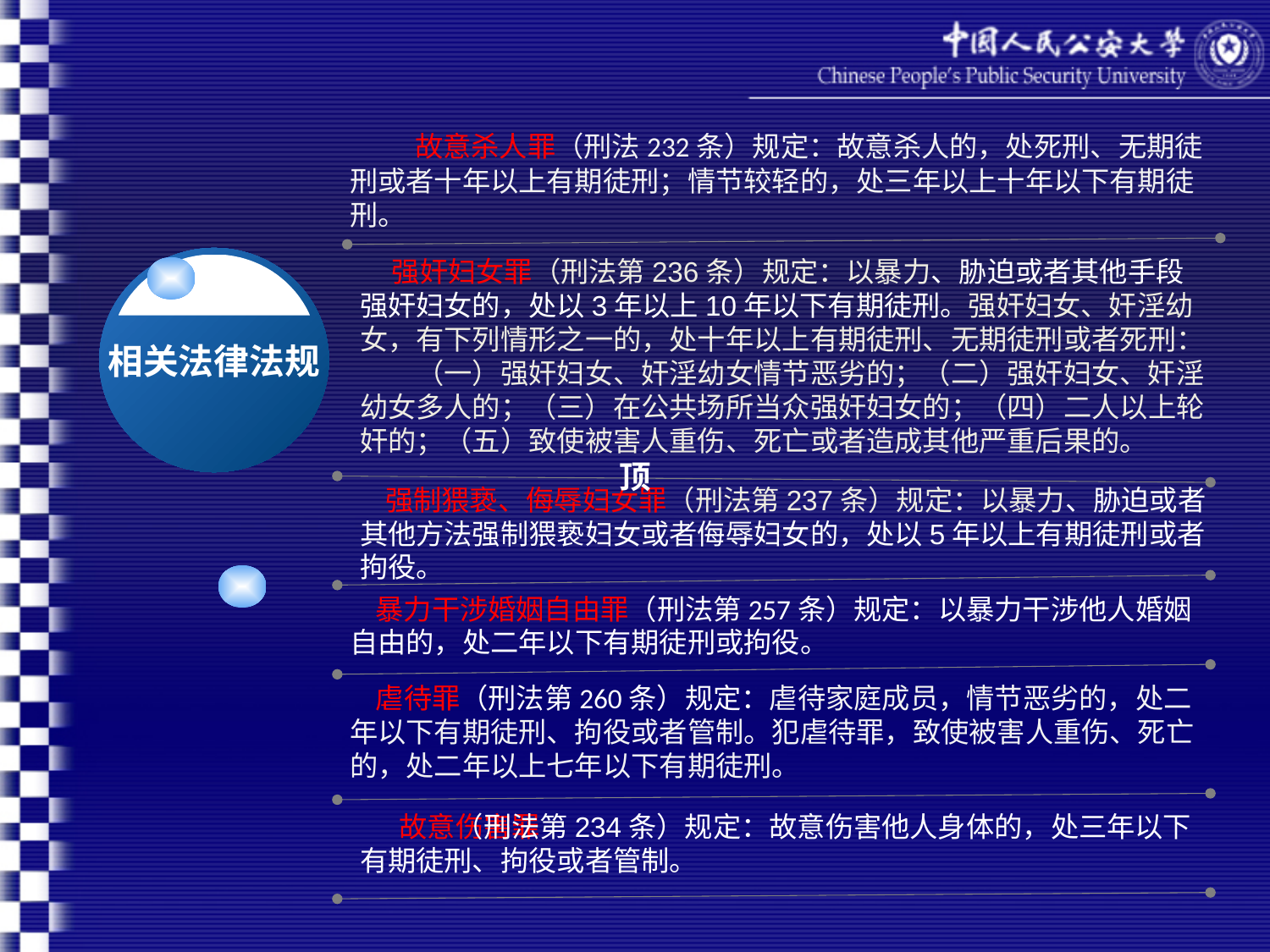

故意杀人罪（刑法232条）规定：故意杀人的，处死刑、无期徒刑或者十年以上有期徒刑；情节较轻的，处三年以上十年以下有期徒刑。

相关法律法规

    强奸妇女罪（刑法第236条）规定：以暴力、胁迫或者其他手段强奸妇女的，处以3年以上10年以下有期徒刑。强奸妇女、奸淫幼女，有下列情形之一的，处十年以上有期徒刑、无期徒刑或者死刑：
　　（一）强奸妇女、奸淫幼女情节恶劣的；（二）强奸妇女、奸淫幼女多人的；（三）在公共场所当众强奸妇女的；（四）二人以上轮奸的；（五）致使被害人重伤、死亡或者造成其他严重后果的。
顶

   强制猥亵、侮辱妇女罪（刑法第237条）规定：以暴力、胁迫或者其他方法强制猥亵妇女或者侮辱妇女的，处以5年以上有期徒刑或者拘役。

   暴力干涉婚姻自由罪（刑法第257条）规定：以暴力干涉他人婚姻自由的，处二年以下有期徒刑或拘役。

   虐待罪（刑法第260条）规定：虐待家庭成员，情节恶劣的，处二年以下有期徒刑、拘役或者管制。犯虐待罪，致使被害人重伤、死亡的，处二年以上七年以下有期徒刑。

              （刑法第234条）规定：故意伤害他人身体的，处三年以下有期徒刑、拘役或者管制。
故意伤害罪